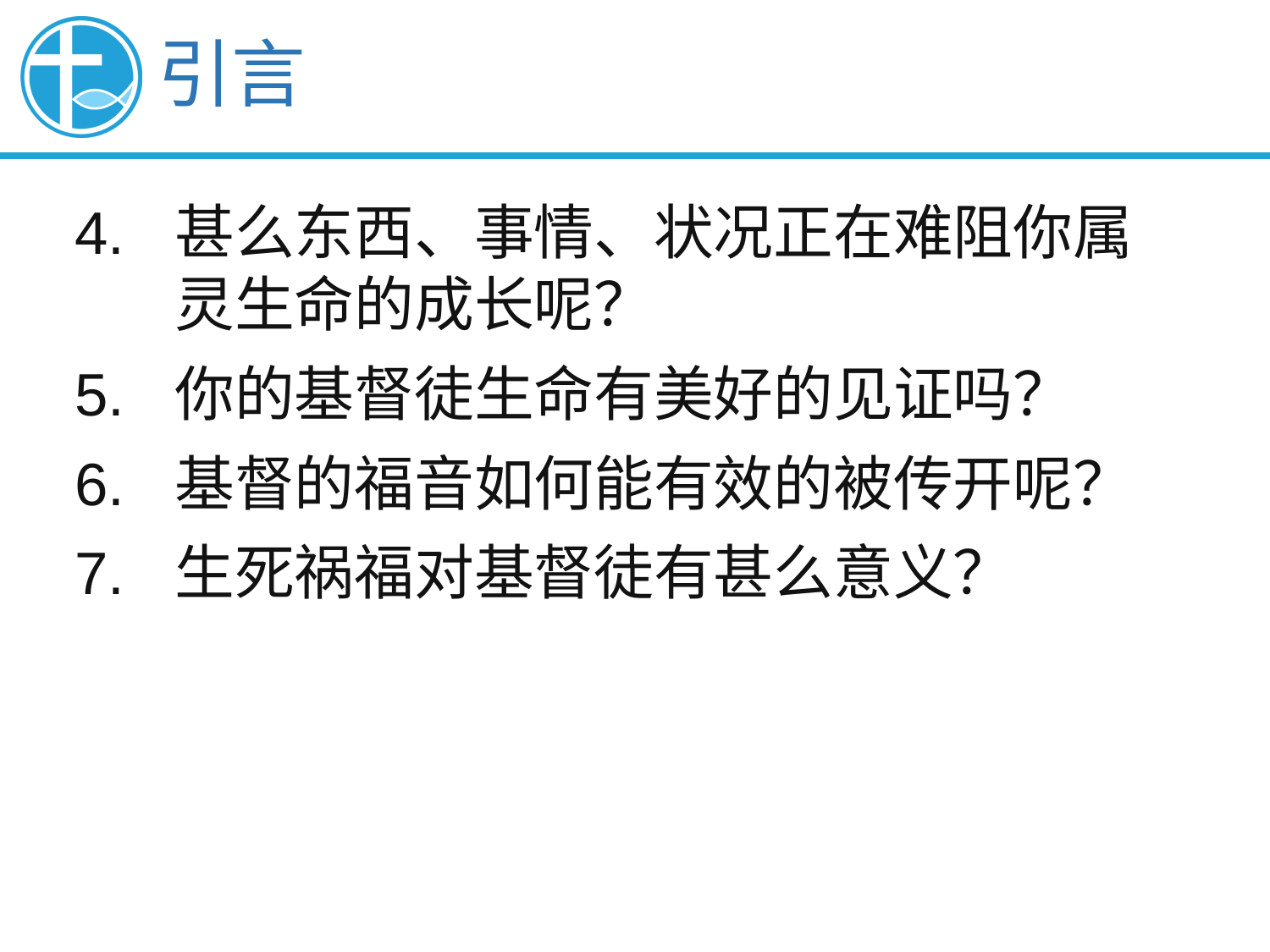

引言
甚么东西、事情、状况正在难阻你属灵生命的成长呢？
你的基督徒生命有美好的见证吗？
基督的福音如何能有效的被传开呢？
生死祸福对基督徒有甚么意义？